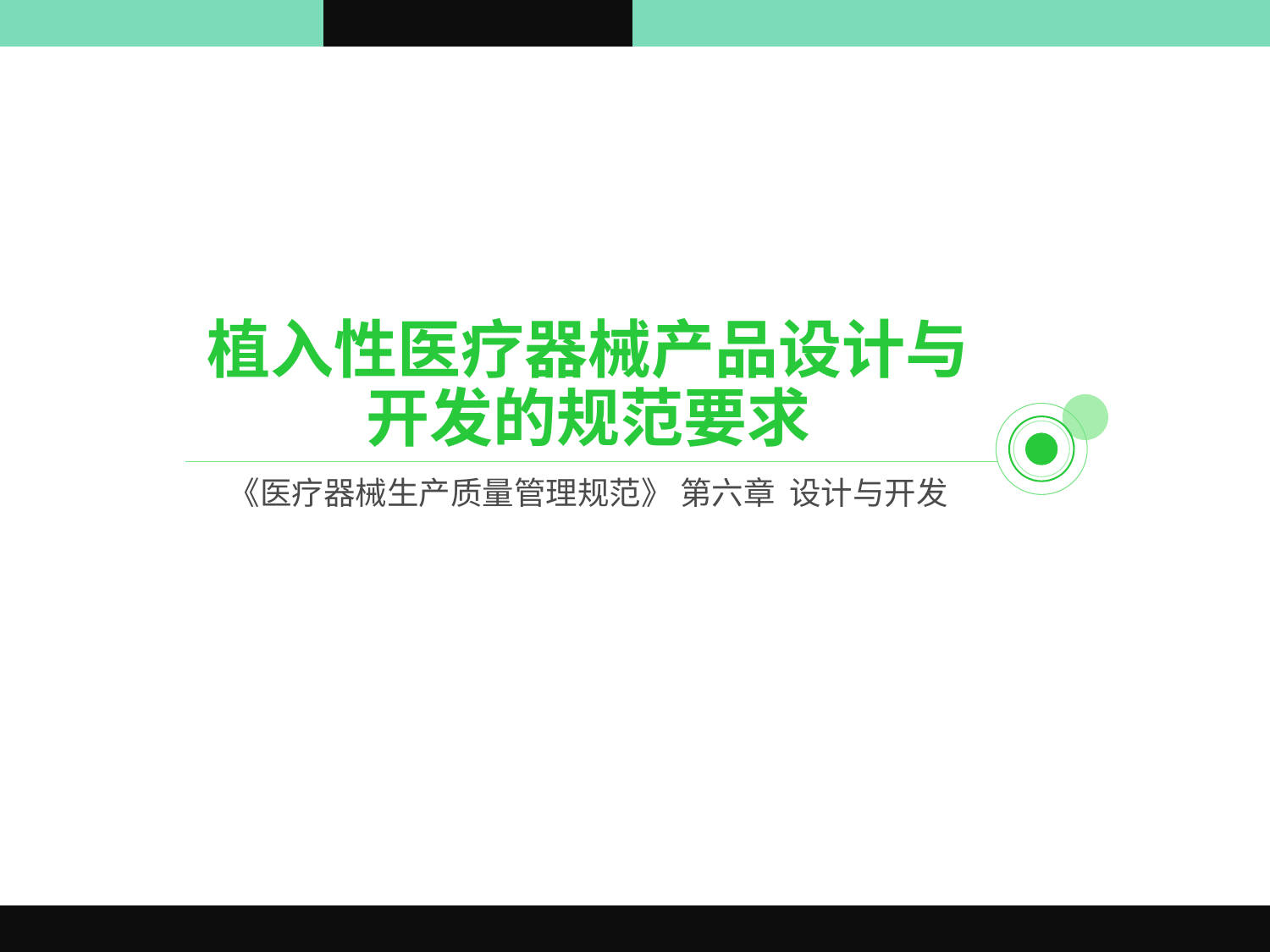

# 植入性医疗器械产品设计与开发的规范要求
《医疗器械生产质量管理规范》 第六章  设计与开发